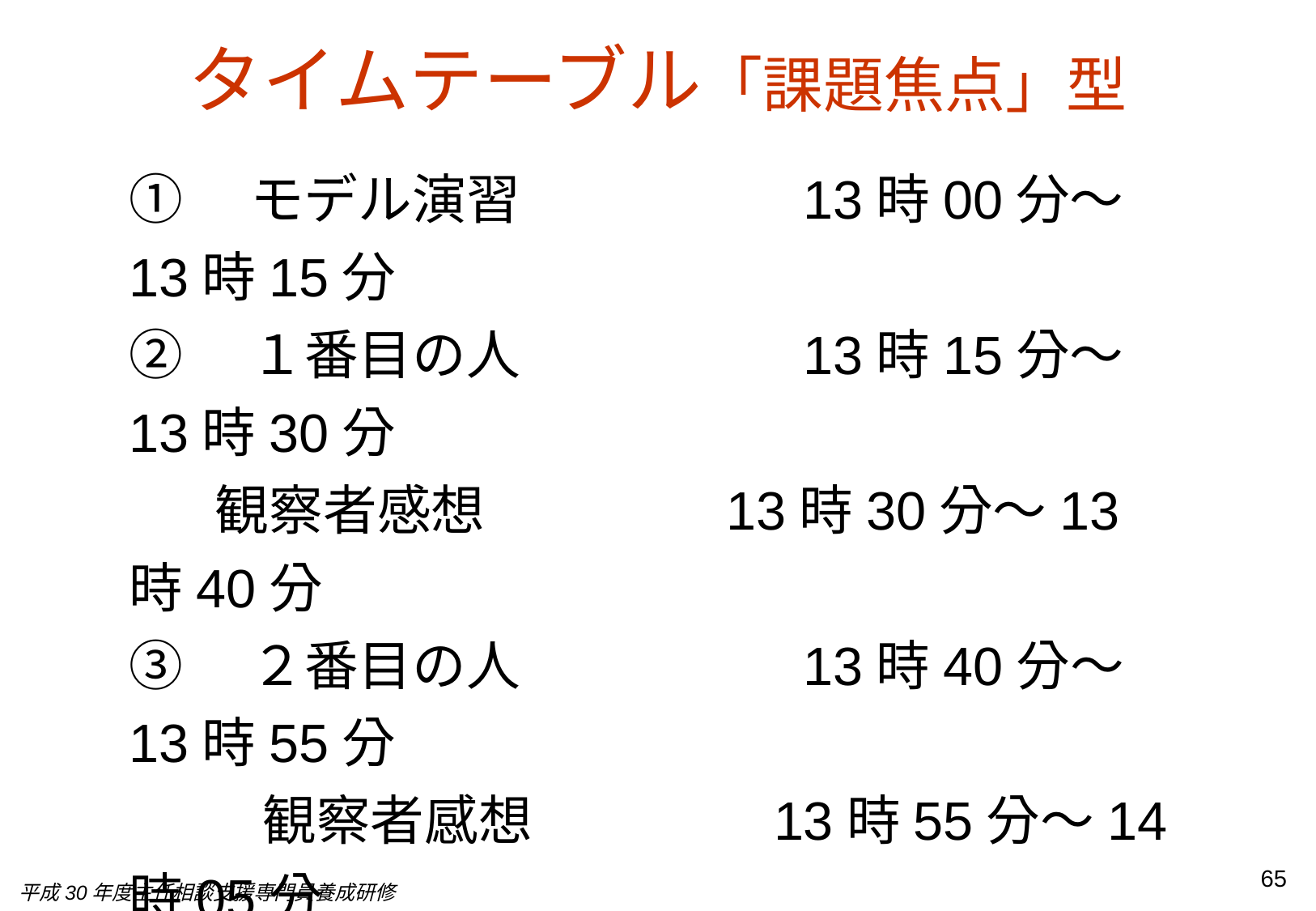

タイムテーブル「課題焦点」型
①　モデル演習　　　　　13時00分～13時15分
②　１番目の人　　　　　13時15分～13時30分
      観察者感想　　　　 13時30分～13時40分
③　２番目の人　　　　　13時40分～13時55分
 　　観察者感想　　　　 13時55分～14時05分
④　３番目の人　　　　　14時05分～14時20分
 　　観察者感想　　　　 14時20分～14時30分
⑤　振り返り　　　　　　　14時30分～14時45分
　　　計　105分
65
平成30年度主任相談支援専門員養成研修